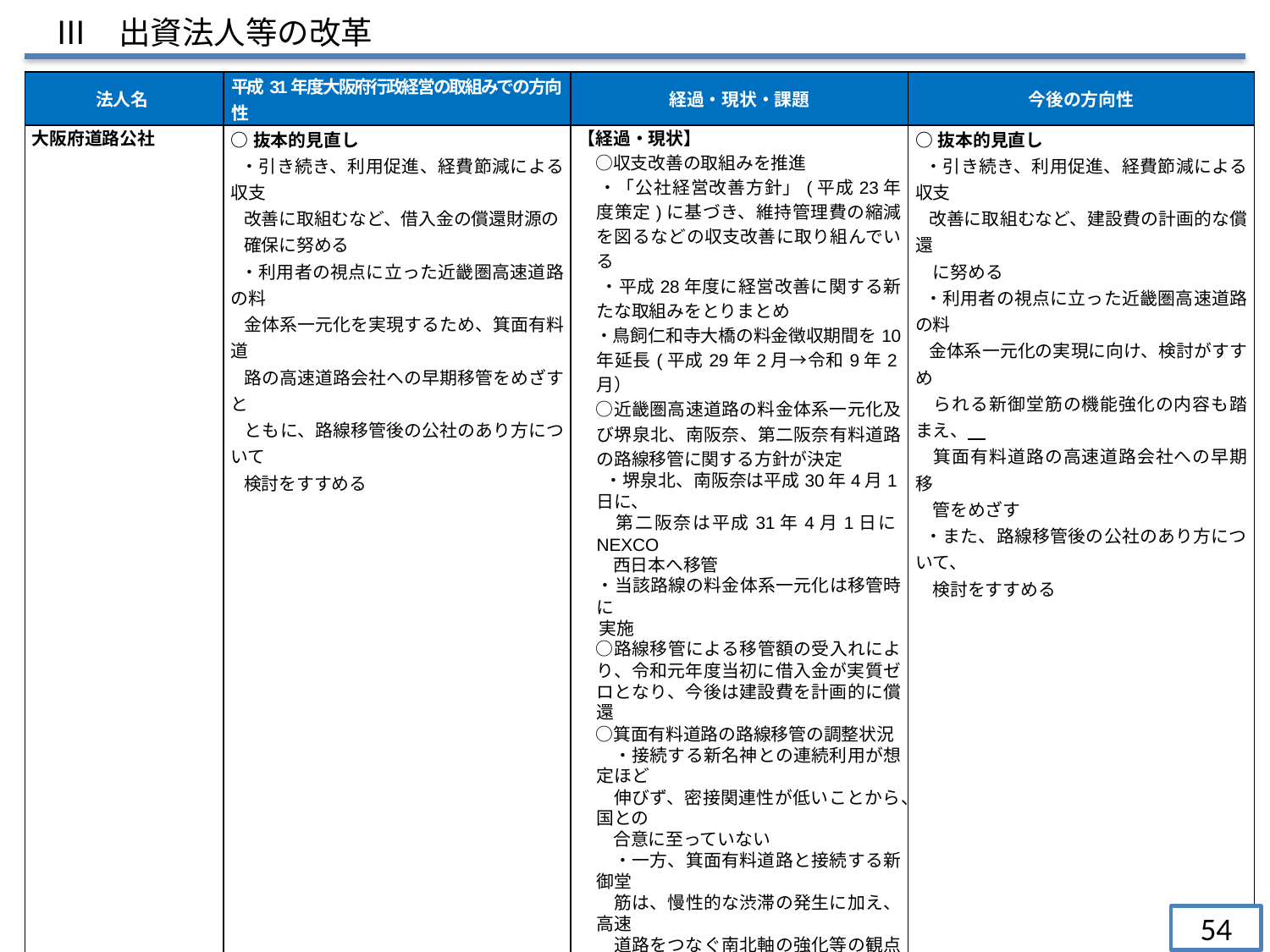

Ⅲ　出資法人等の改革
| 法人名 | 平成31年度大阪府行政経営の取組みでの方向性 | 経過・現状・課題 | 今後の方向性 |
| --- | --- | --- | --- |
| 大阪府道路公社 | ○抜本的見直し ・引き続き、利用促進、経費節減による収支 改善に取組むなど、借入金の償還財源の 確保に努める ・利用者の視点に立った近畿圏高速道路の料 金体系一元化を実現するため、箕面有料道 路の高速道路会社への早期移管をめざすと ともに、路線移管後の公社のあり方について 検討をすすめる | 【経過・現状】 　○収支改善の取組みを推進 ・「公社経営改善方針」(平成23年度策定)に基づき、維持管理費の縮減を図るなどの収支改善に取り組んでいる 　 ・平成28年度に経営改善に関する新たな取組みをとりまとめ ・鳥飼仁和寺大橋の料金徴収期間を10 年延長(平成29年2月→令和9年2月） 　○近畿圏高速道路の料金体系一元化及び堺泉北、南阪奈、第二阪奈有料道路の路線移管に関する方針が決定 　・堺泉北、南阪奈は平成30年4月1日に、 　　 　　第二阪奈は平成31年4月1日にNEXCO 　　西日本へ移管 ・当該路線の料金体系一元化は移管時に 実施 　○路線移管による移管額の受入れにより、令和元年度当初に借入金が実質ゼロとなり、今後は建設費を計画的に償還 　○箕面有料道路の路線移管の調整状況 　　・接続する新名神との連続利用が想定ほど　 　　伸びず、密接関連性が低いことから、国との 　　合意に至っていない 　　・一方、箕面有料道路と接続する新御堂 　　筋は、慢性的な渋滞の発生に加え、高速 　　道路をつなぐ南北軸の強化等の観点から、 　　抜本的機能強化が必要であると、府と国で 　　の協議の中で共通認識を得ている 　　・新御堂筋を機能強化することが、新名神 　　と箕面有料道路の連続利用の促進にもつ 　　ながるものと考えられるため、新御堂筋の機 　　能強化について府と関係者が検討をすすめ 　　ている 【課　題】 ○建設費の計画的な償還 　○路線移管の推進 | ○抜本的見直し ・引き続き、利用促進、経費節減による収支 改善に取組むなど、建設費の計画的な償還　 　に努める ・利用者の視点に立った近畿圏高速道路の料 金体系一元化の実現に向け、検討がすすめ 　られる新御堂筋の機能強化の内容も踏まえ、　 　箕面有料道路の高速道路会社への早期移 　管をめざす ・また、路線移管後の公社のあり方について、　 　検討をすすめる |
54